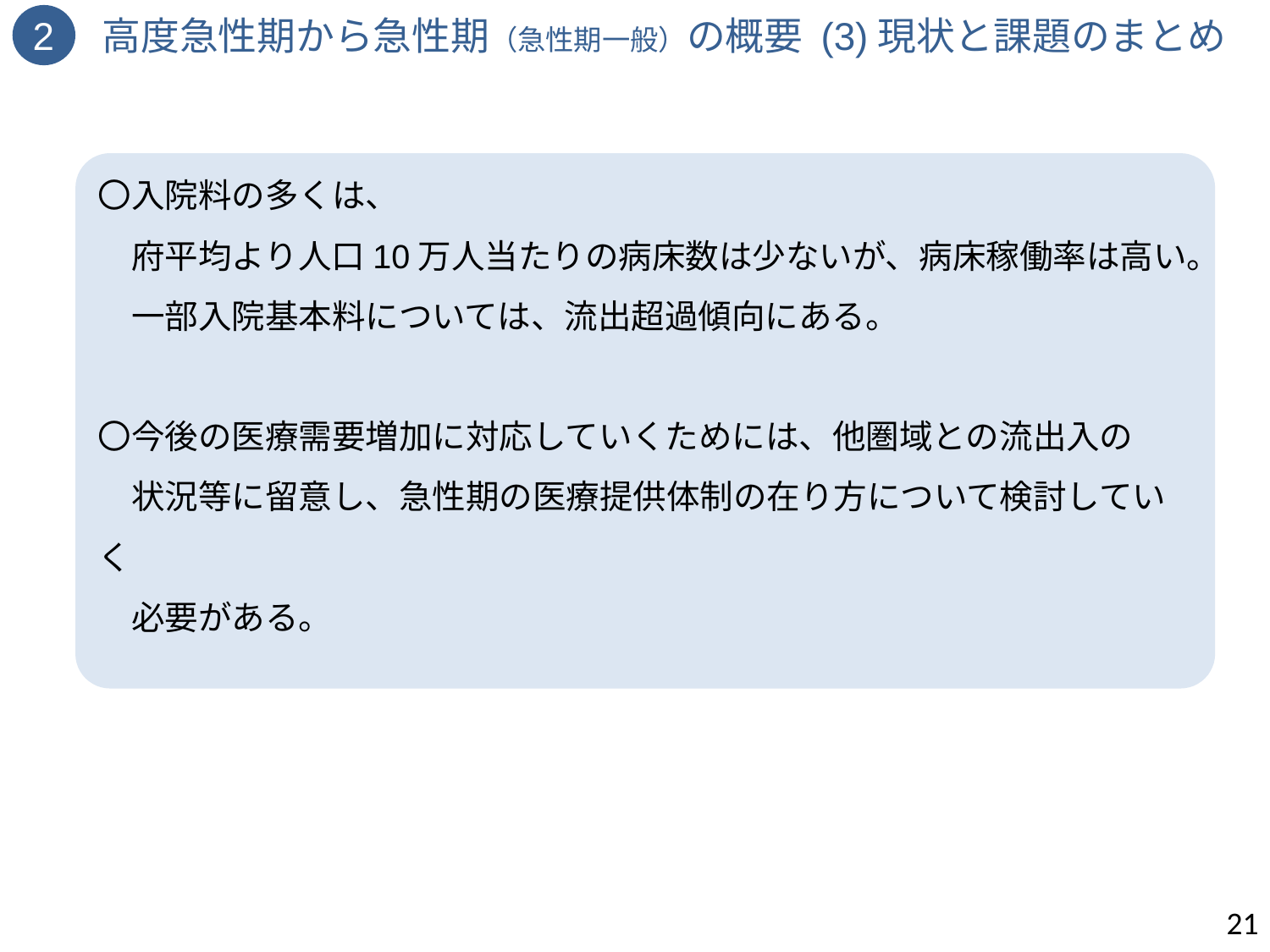

2　高度急性期から急性期（急性期一般）の概要 (3)現状と課題のまとめ

〇入院料の多くは、
　府平均より人口10万人当たりの病床数は少ないが、病床稼働率は高い。
　一部入院基本料については、流出超過傾向にある。

〇今後の医療需要増加に対応していくためには、他圏域との流出入の
　状況等に留意し、急性期の医療提供体制の在り方について検討していく
　必要がある。

21